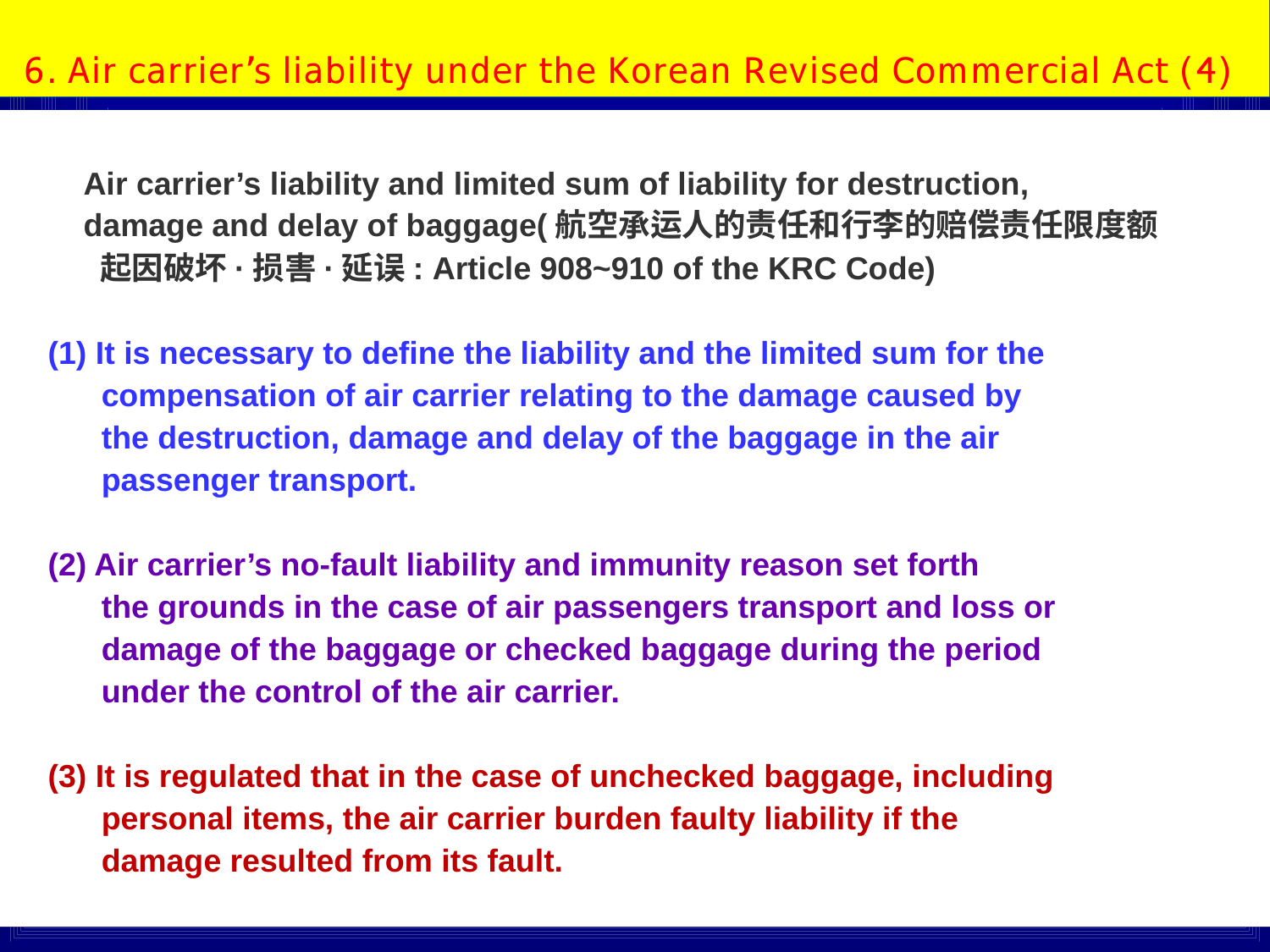

6. Air carrier’s liability under the Korean Revised Commercial Act (4)

      Air carrier’s liability and limited sum of liability for destruction,
      damage and delay of baggage(航空承运人的责任和行李的赔偿责任限度额
       起因破坏·损害·延误: Article 908~910 of the KRC Code)

    (1) It is necessary to define the liability and the limited sum for the
          compensation of air carrier relating to the damage caused by
          the destruction, damage and delay of the baggage in the air
          passenger transport.

    (2) Air carrier’s no-fault liability and immunity reason set forth
          the grounds in the case of air passengers transport and loss or
          damage of the baggage or checked baggage during the period
          under the control of the air carrier.

    (3) It is regulated that in the case of unchecked baggage, including
          personal items, the air carrier burden faulty liability if the
          damage resulted from its fault.

56